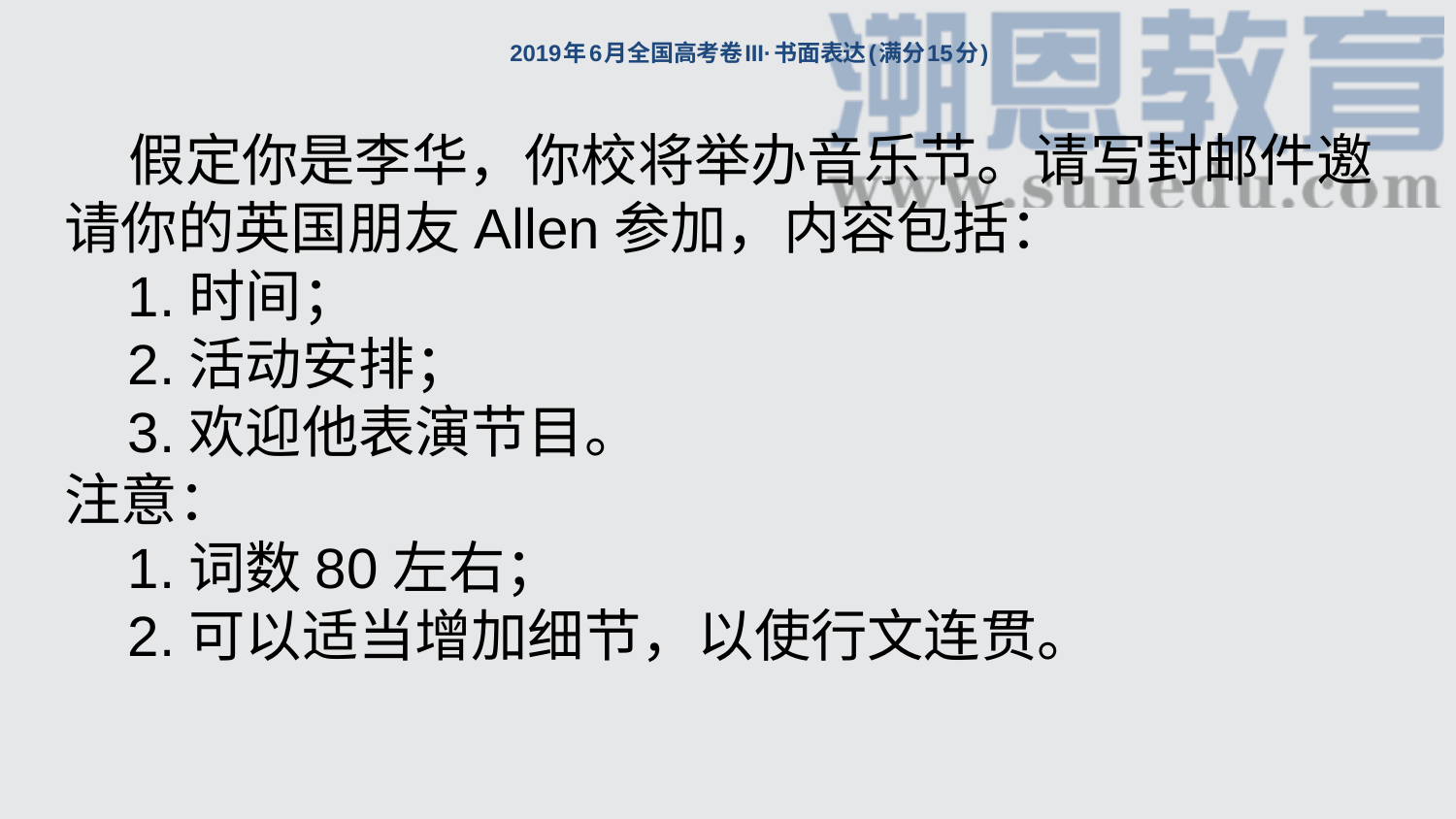

# 2019年6月全国高考卷III·书面表达(满分15分)
    假定你是李华，你校将举办音乐节。请写封邮件邀请你的英国朋友Allen参加，内容包括：
    1.时间；
    2.活动安排；
    3.欢迎他表演节目。
注意：
    1.词数80左右；
    2.可以适当增加细节，以使行文连贯。